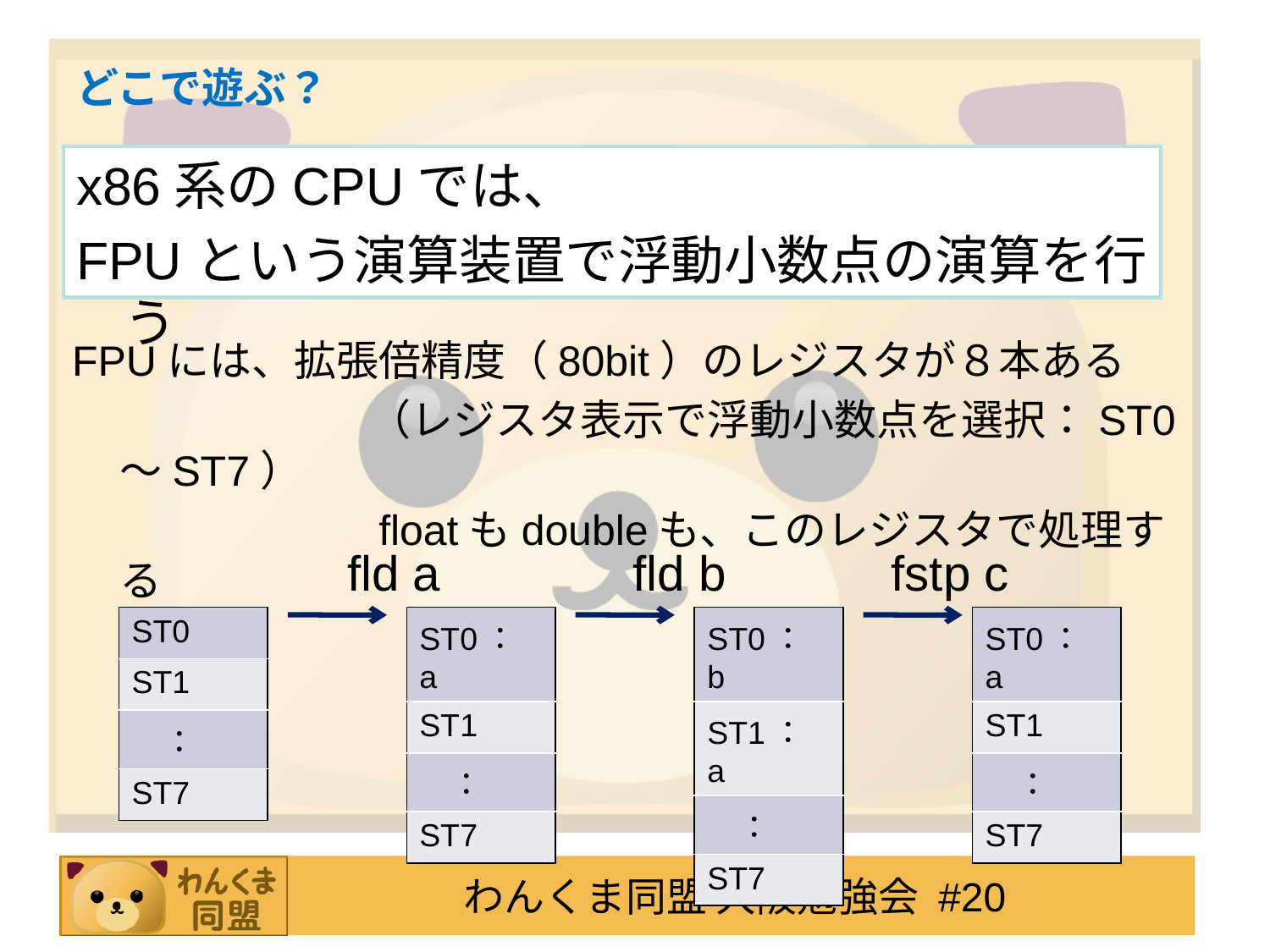

# どこで遊ぶ？
x86系のCPUでは、
FPUという演算装置で浮動小数点の演算を行う
FPUには、拡張倍精度（80bit）のレジスタが８本ある
　　　　　　　（レジスタ表示で浮動小数点を選択：ST0～ST7）
　　　　　　　floatもdoubleも、このレジスタで処理する

                    fld a              fld b            fstp c
| ST0 |
| --- |
| ST1 |
| ： |
| ST7 |
| ST0： a |
| --- |
| ST1 |
| ： |
| ST7 |
| ST0： b |
| --- |
| ST1： a |
| ： |
| ST7 |
| ST0： a |
| --- |
| ST1 |
| ： |
| ST7 |